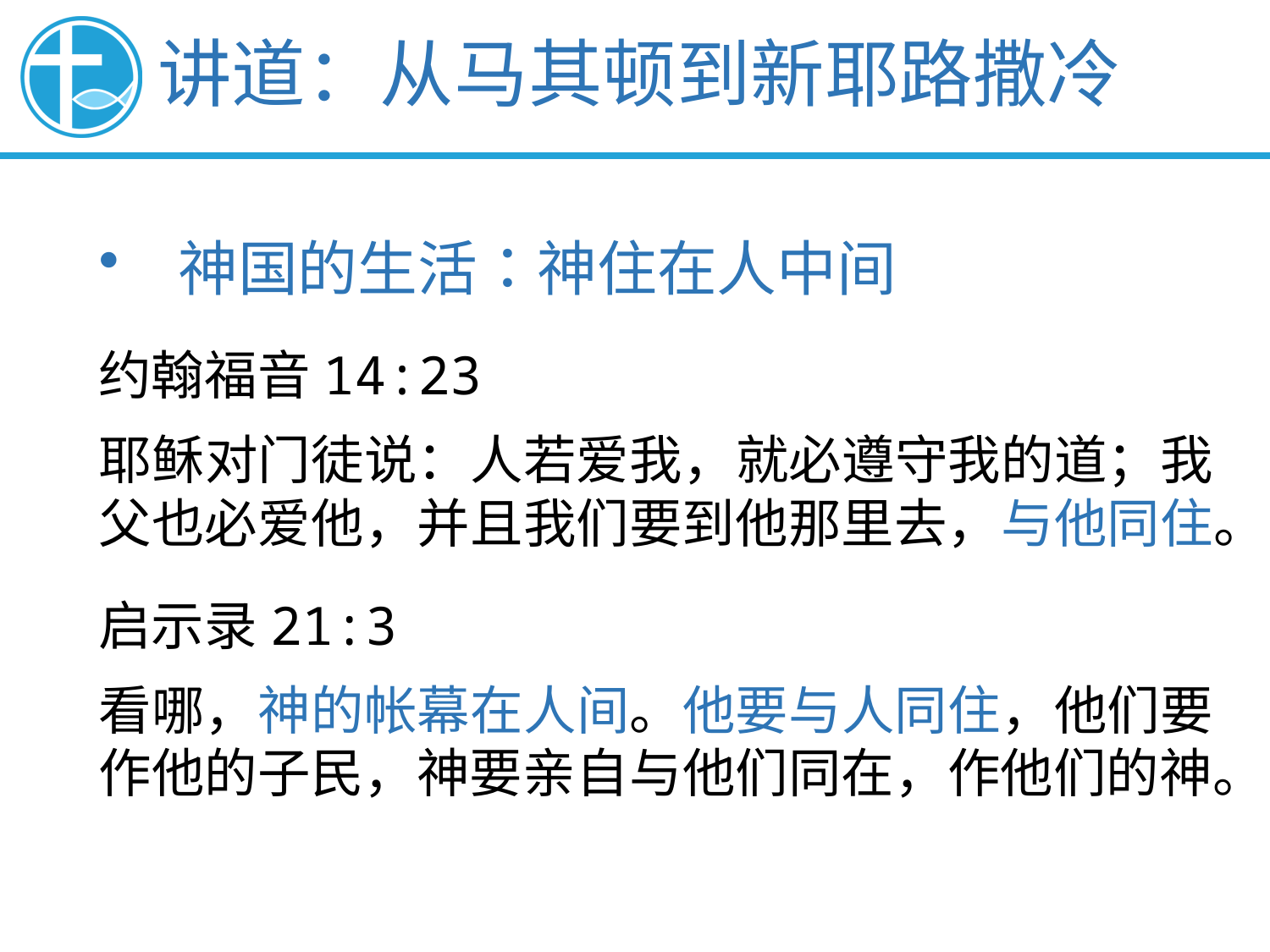

讲道：从马其顿到新耶路撒冷
神国的生活：神住在人中间
约翰福音14:23
耶稣对门徒说：人若爱我，就必遵守我的道；我父也必爱他，并且我们要到他那里去，与他同住。
启示录21:3
看哪，神的帐幕在人间。他要与人同住，他们要作他的子民，神要亲自与他们同在，作他们的神。